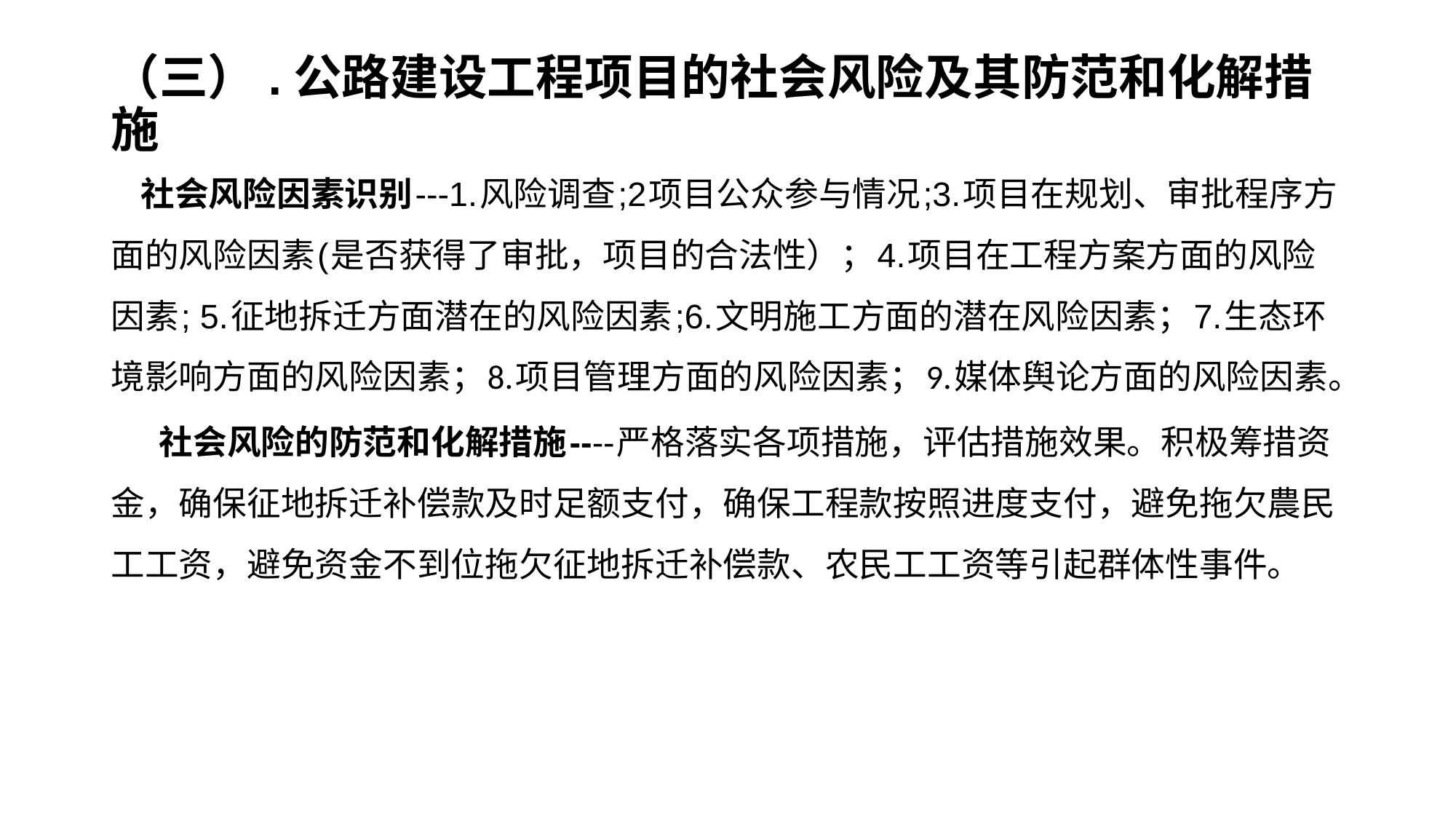

# （三）.公路建设工程项目的社会风险及其防范和化解措施
       社会风险因素识别---1.风险调查;2项目公众参与情况;3.项目在规划、审批程序方面的风险因素(是否获得了审批，项目的合法性）；4.项目在工程方案方面的风险因素; 5.征地拆迁方面潜在的风险因素;6.文明施工方面的潜在风险因素；7.生态环境影响方面的风险因素；8.项目管理方面的风险因素；9.媒体舆论方面的风险因素。
      社会风险的防范和化解措施----严格落实各项措施，评估措施效果。积极筹措资金，确保征地拆迁补偿款及时足额支付，确保工程款按照进度支付，避免拖欠農民工工资，避免资金不到位拖欠征地拆迁补偿款、农民工工资等引起群体性事件。